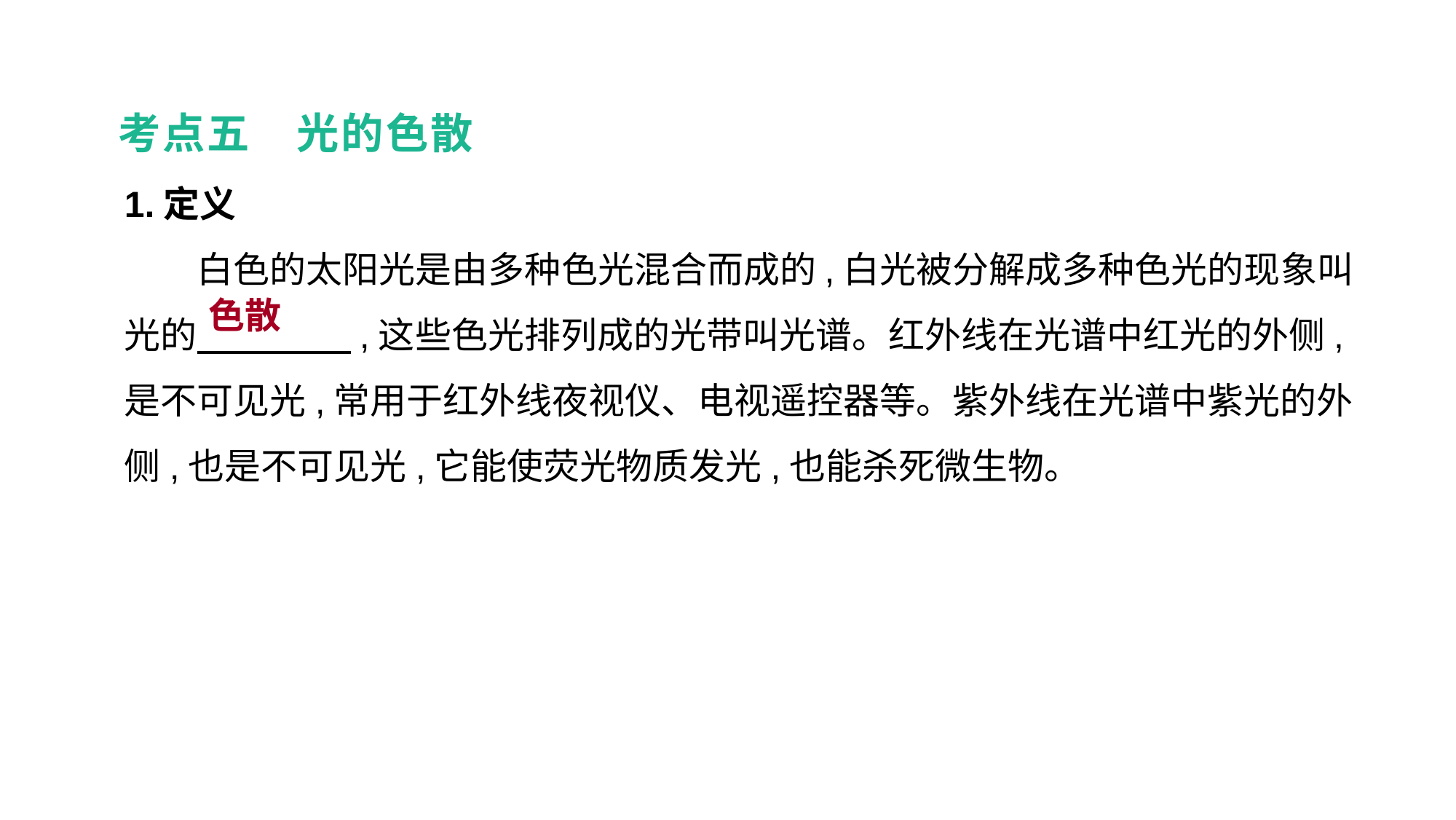

考点五　光的色散
1.定义
　　白色的太阳光是由多种色光混合而成的,白光被分解成多种色光的现象叫光的　　 　　,这些色光排列成的光带叫光谱。红外线在光谱中红光的外侧,是不可见光,常用于红外线夜视仪、电视遥控器等。紫外线在光谱中紫光的外侧,也是不可见光,它能使荧光物质发光,也能杀死微生物。
色散